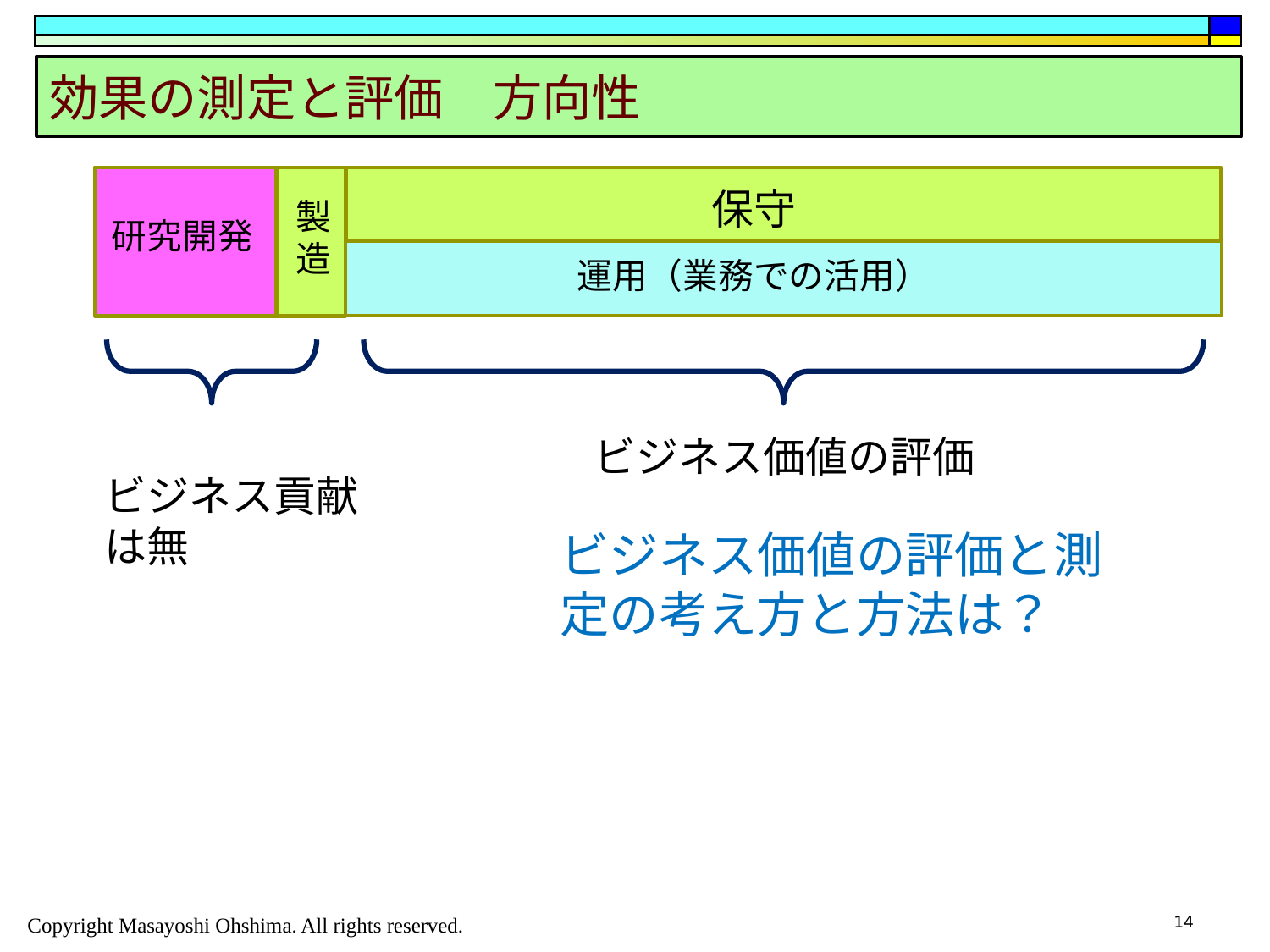

# 効果の測定と評価　方向性

保守
製造
研究開発

運用（業務での活用）

ビジネス価値の評価
ビジネス貢献
は無
ビジネス価値の評価と測定の考え方と方法は？
14